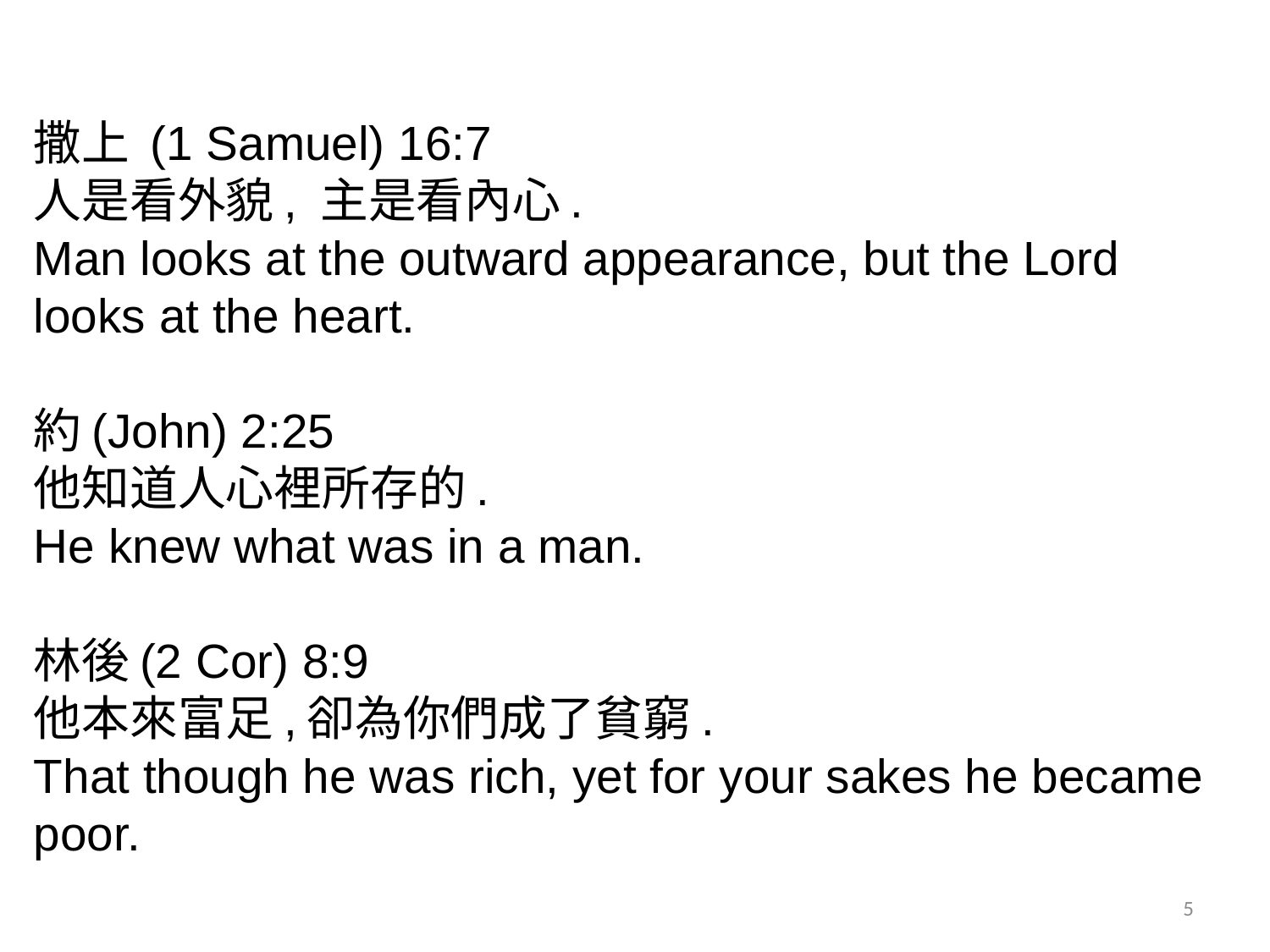

#
撒上 (1 Samuel) 16:7
人是看外貌, 主是看內心.
Man looks at the outward appearance, but the Lord looks at the heart.
約(John) 2:25
他知道人心裡所存的.
He knew what was in a man.
林後(2 Cor) 8:9
他本來富足,卻為你們成了貧窮.
That though he was rich, yet for your sakes he became poor.
5